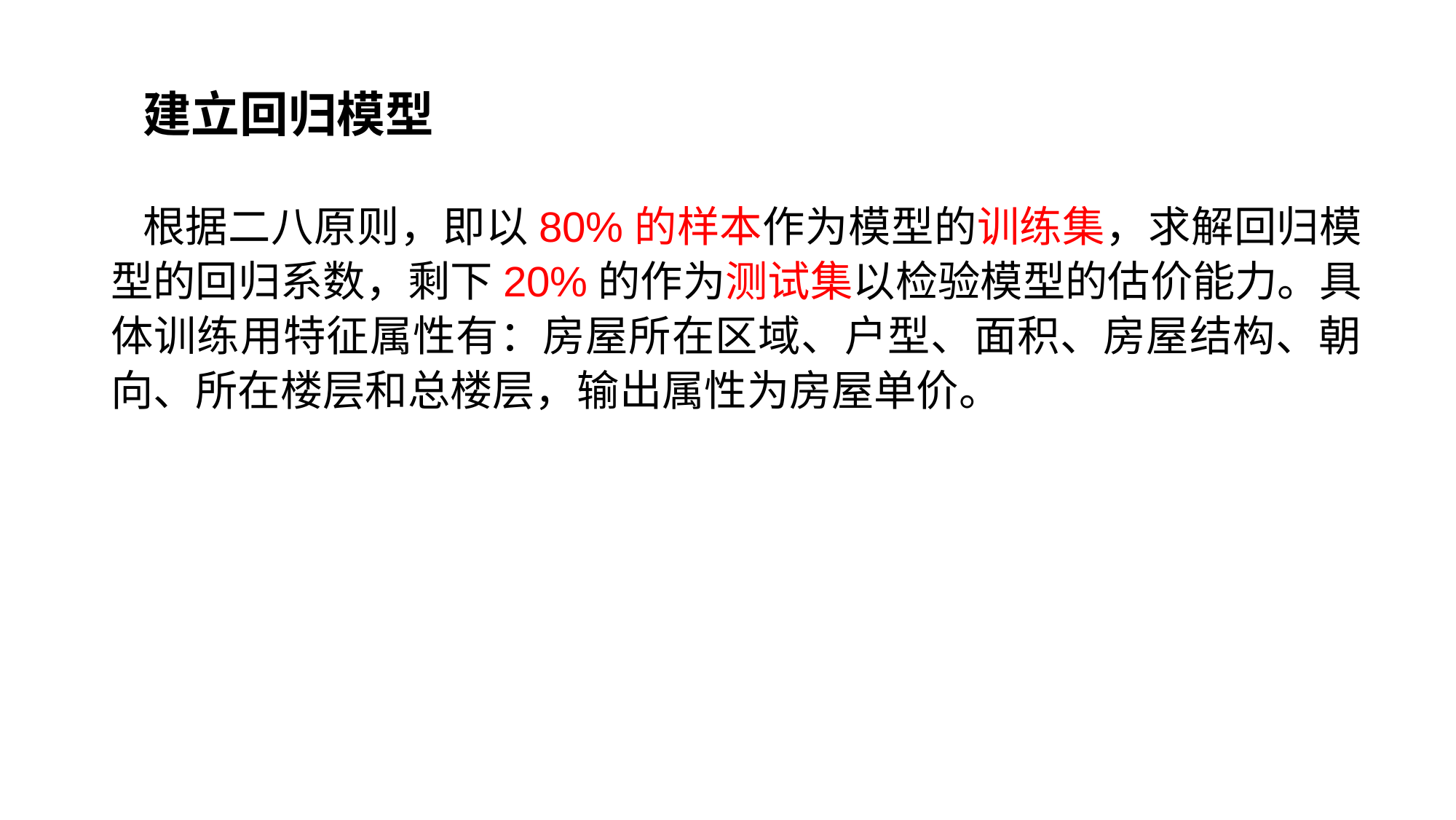

建立回归模型

根据二八原则，即以80%的样本作为模型的训练集，求解回归模型的回归系数，剩下20%的作为测试集以检验模型的估价能力。具体训练用特征属性有：房屋所在区域、户型、面积、房屋结构、朝向、所在楼层和总楼层，输出属性为房屋单价。
TEXT  add here
TEXT  add here
TEXT  add here